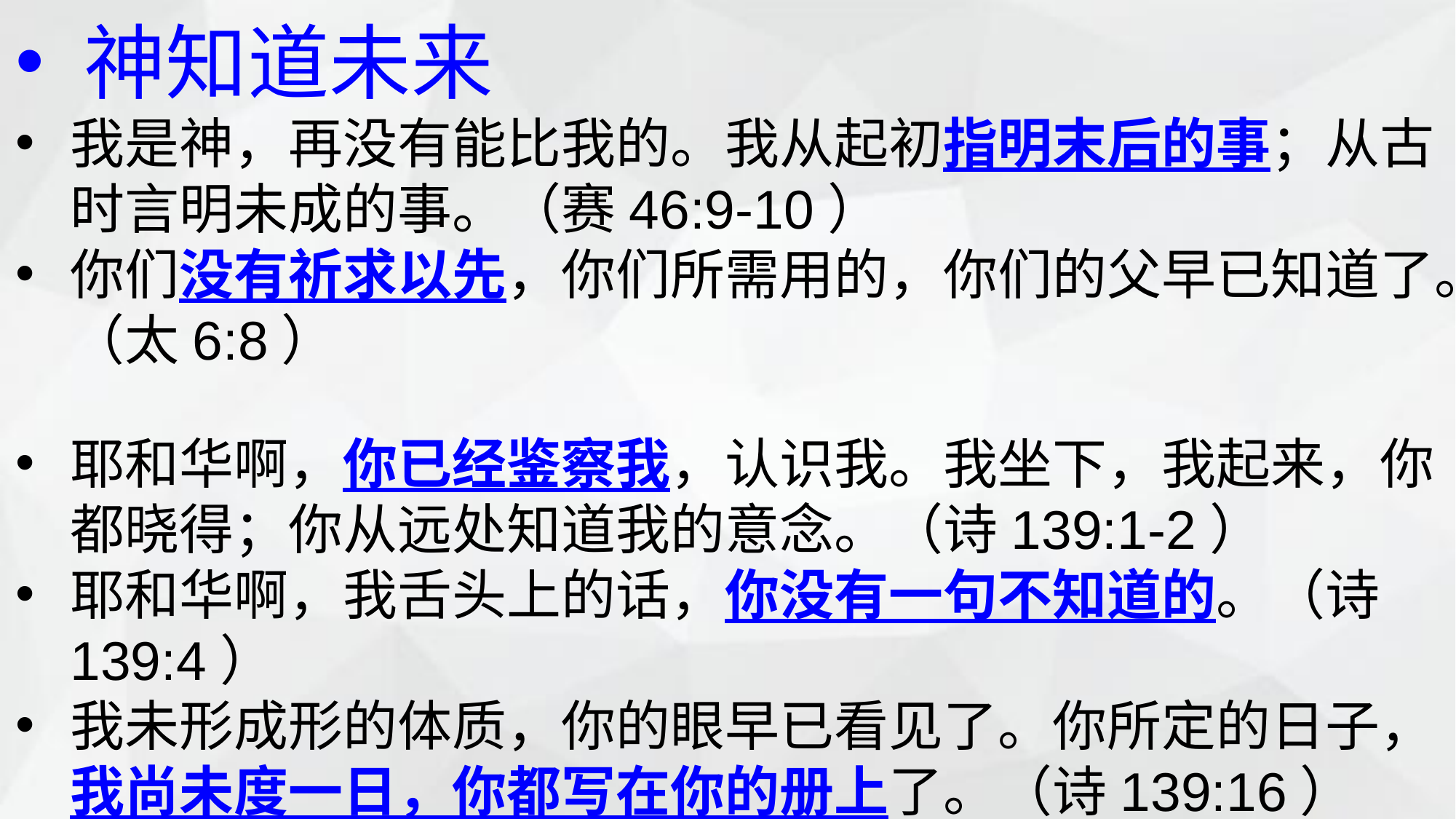

神知道未来
我是神，再没有能比我的。我从起初指明末后的事；从古时言明未成的事。（赛46:9-10）
你们没有祈求以先，你们所需用的，你们的父早已知道了。（太6:8）

耶和华啊，你已经鉴察我，认识我。我坐下，我起来，你都晓得；你从远处知道我的意念。（诗139:1-2）
耶和华啊，我舌头上的话，你没有一句不知道的。（诗139:4）
我未形成形的体质，你的眼早已看见了。你所定的日子，我尚未度一日，你都写在你的册上了。（诗139:16）

22